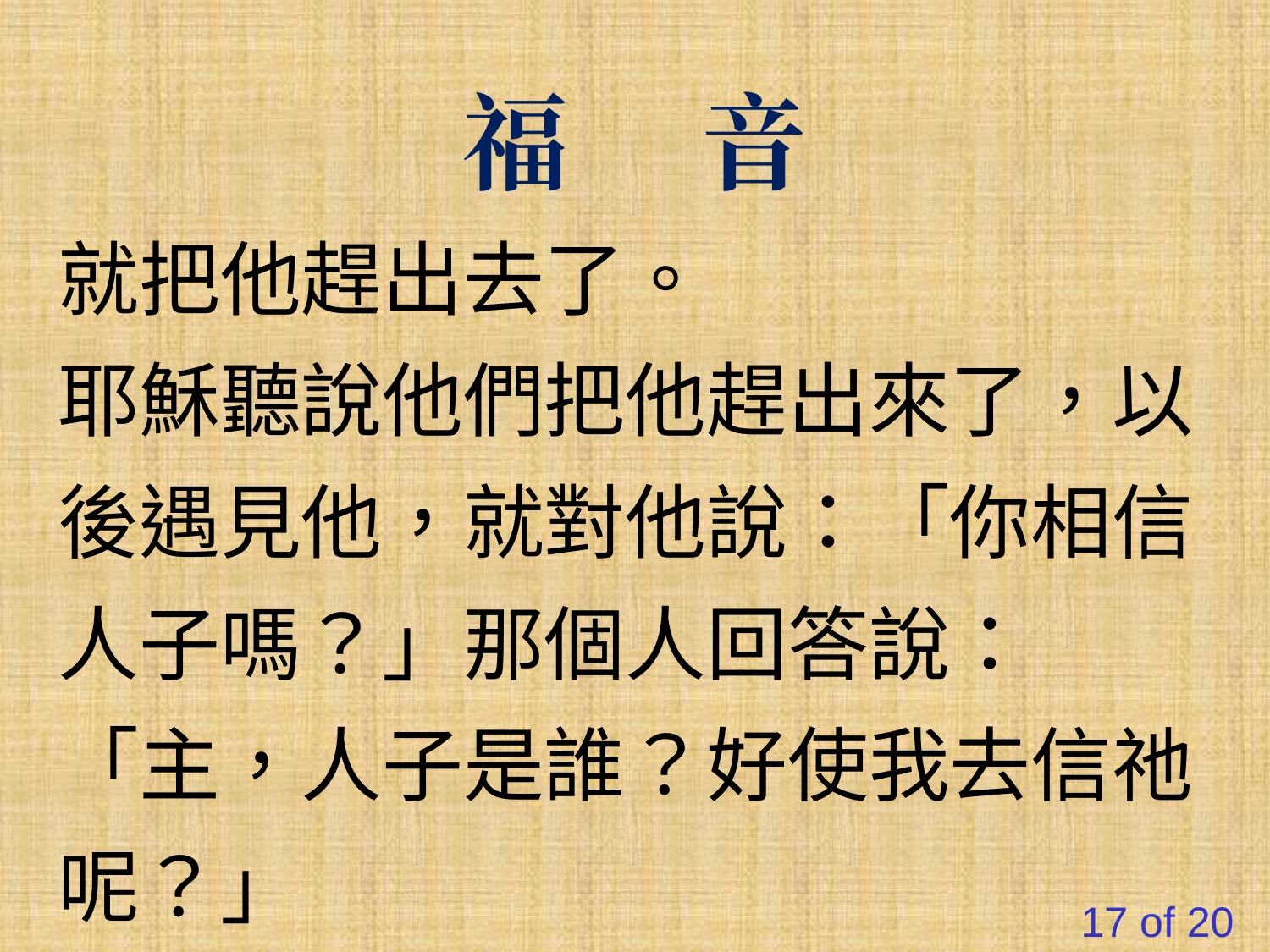

福     音
就把他趕出去了。
耶穌聽說他們把他趕出來了，以後遇見他，就對他說：「你相信人子嗎？」那個人回答說：「主，人子是誰？好使我去信祂呢？」
17 of 20